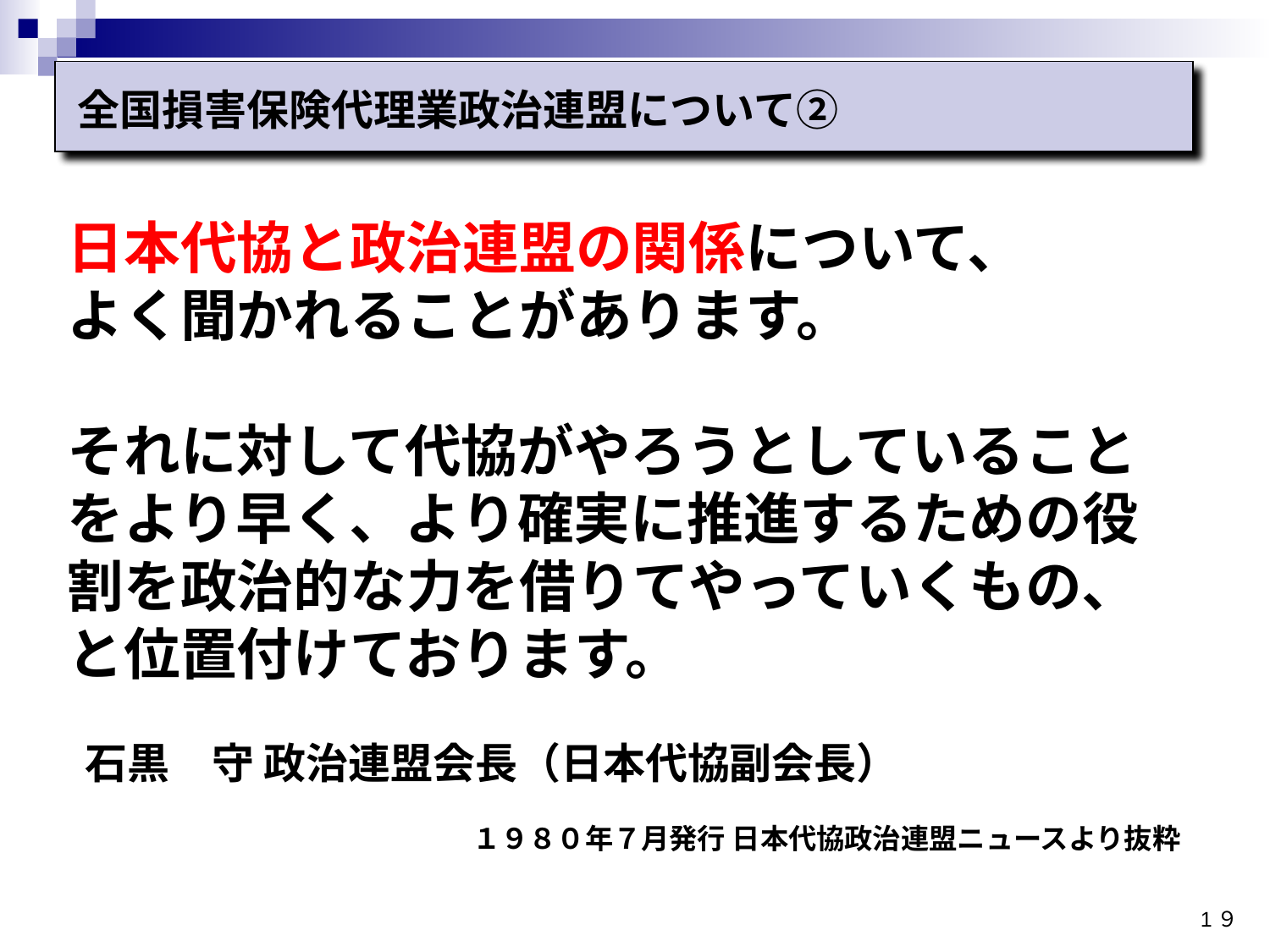

全国損害保険代理業政治連盟について②

日本代協と政治連盟の関係について、
よく聞かれることがあります。

それに対して代協がやろうとしていることをより早く、より確実に推進するための役割を政治的な力を借りてやっていくもの、と位置付けております。

石黒　守 政治連盟会長（日本代協副会長）
　　　　　　　　　　　　　　　　　　１９８０年７月発行 日本代協政治連盟ニュースより抜粋
1９